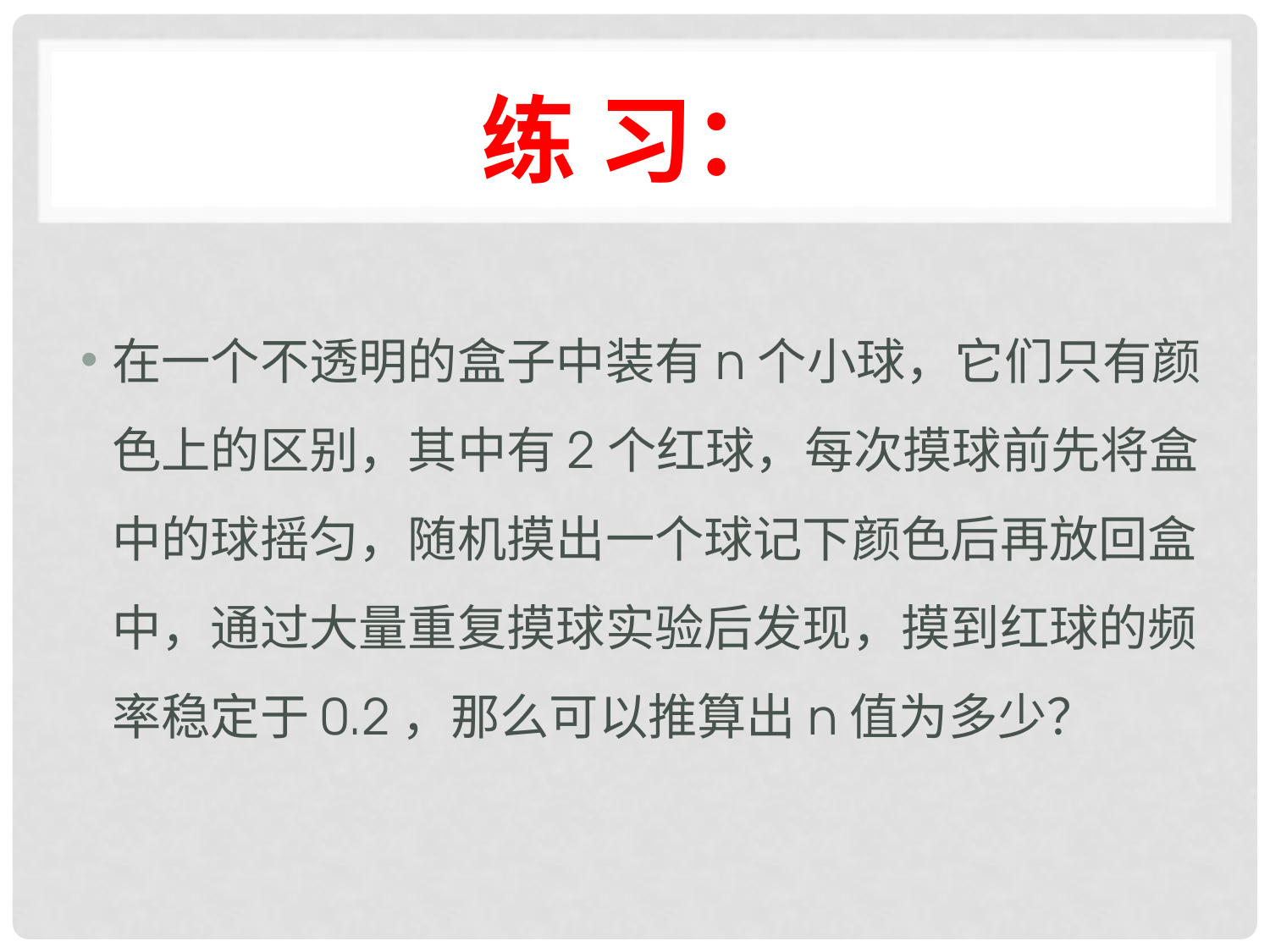

练 习：
在一个不透明的盒子中装有n个小球，它们只有颜色上的区别，其中有2个红球，每次摸球前先将盒中的球摇匀，随机摸出一个球记下颜色后再放回盒中，通过大量重复摸球实验后发现，摸到红球的频率稳定于0.2，那么可以推算出n值为多少？